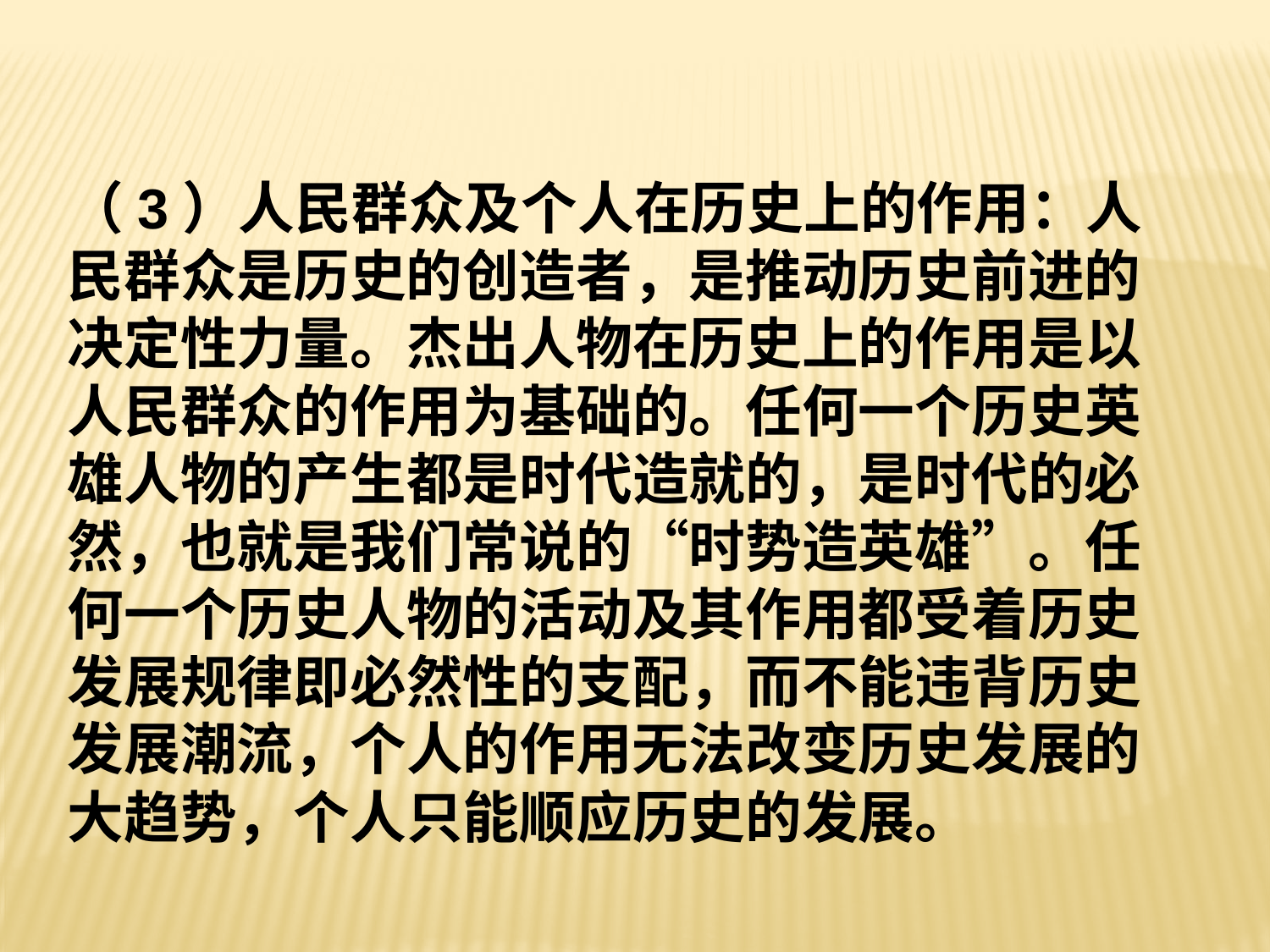

（3）人民群众及个人在历史上的作用：人民群众是历史的创造者，是推动历史前进的决定性力量。杰出人物在历史上的作用是以人民群众的作用为基础的。任何一个历史英雄人物的产生都是时代造就的，是时代的必然，也就是我们常说的“时势造英雄”。任何一个历史人物的活动及其作用都受着历史发展规律即必然性的支配，而不能违背历史发展潮流，个人的作用无法改变历史发展的大趋势，个人只能顺应历史的发展。